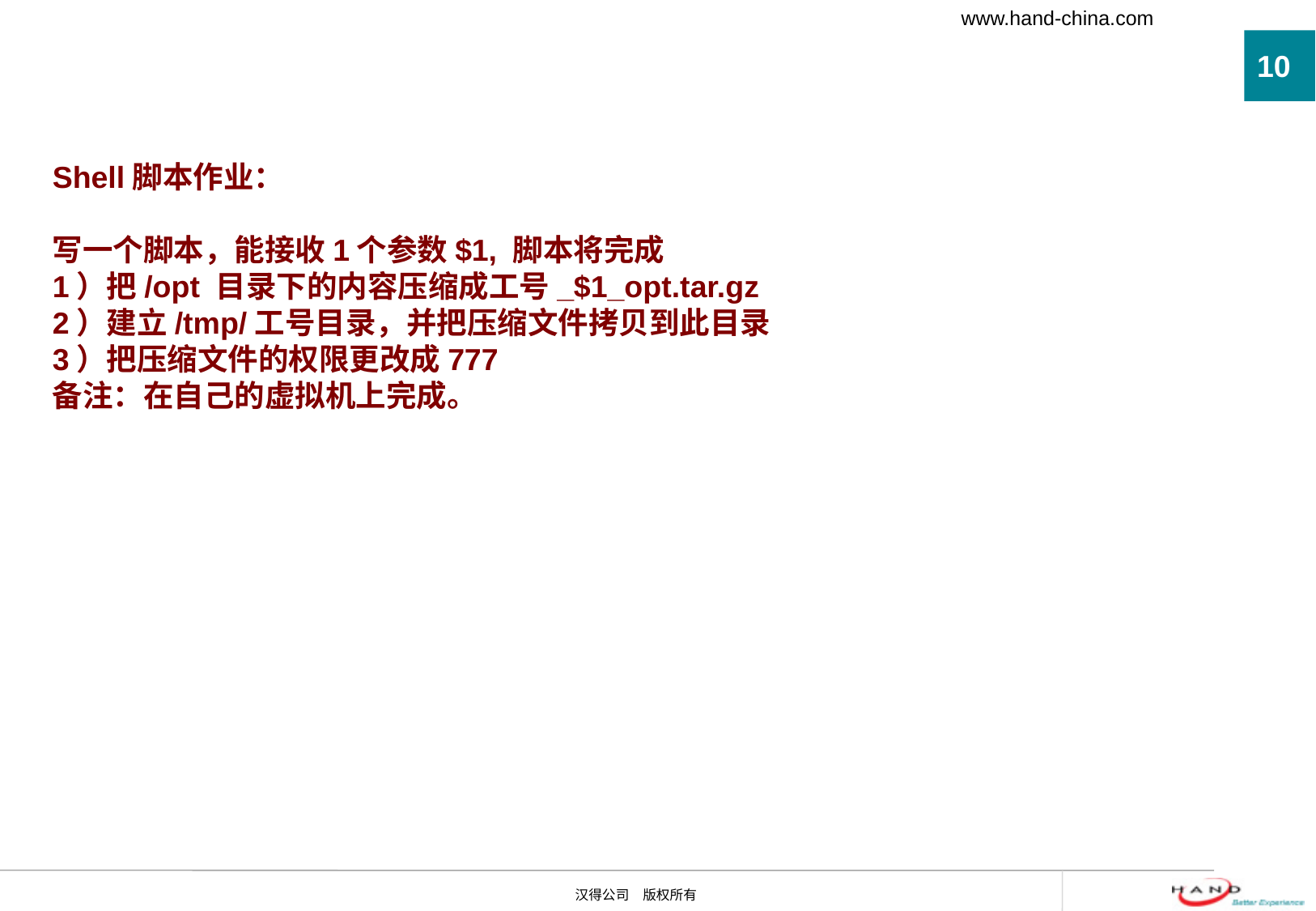

#
Shell脚本作业：

写一个脚本，能接收1个参数$1, 脚本将完成
1）把/opt 目录下的内容压缩成工号_$1_opt.tar.gz
2）建立/tmp/工号目录，并把压缩文件拷贝到此目录
3）把压缩文件的权限更改成777
备注：在自己的虚拟机上完成。